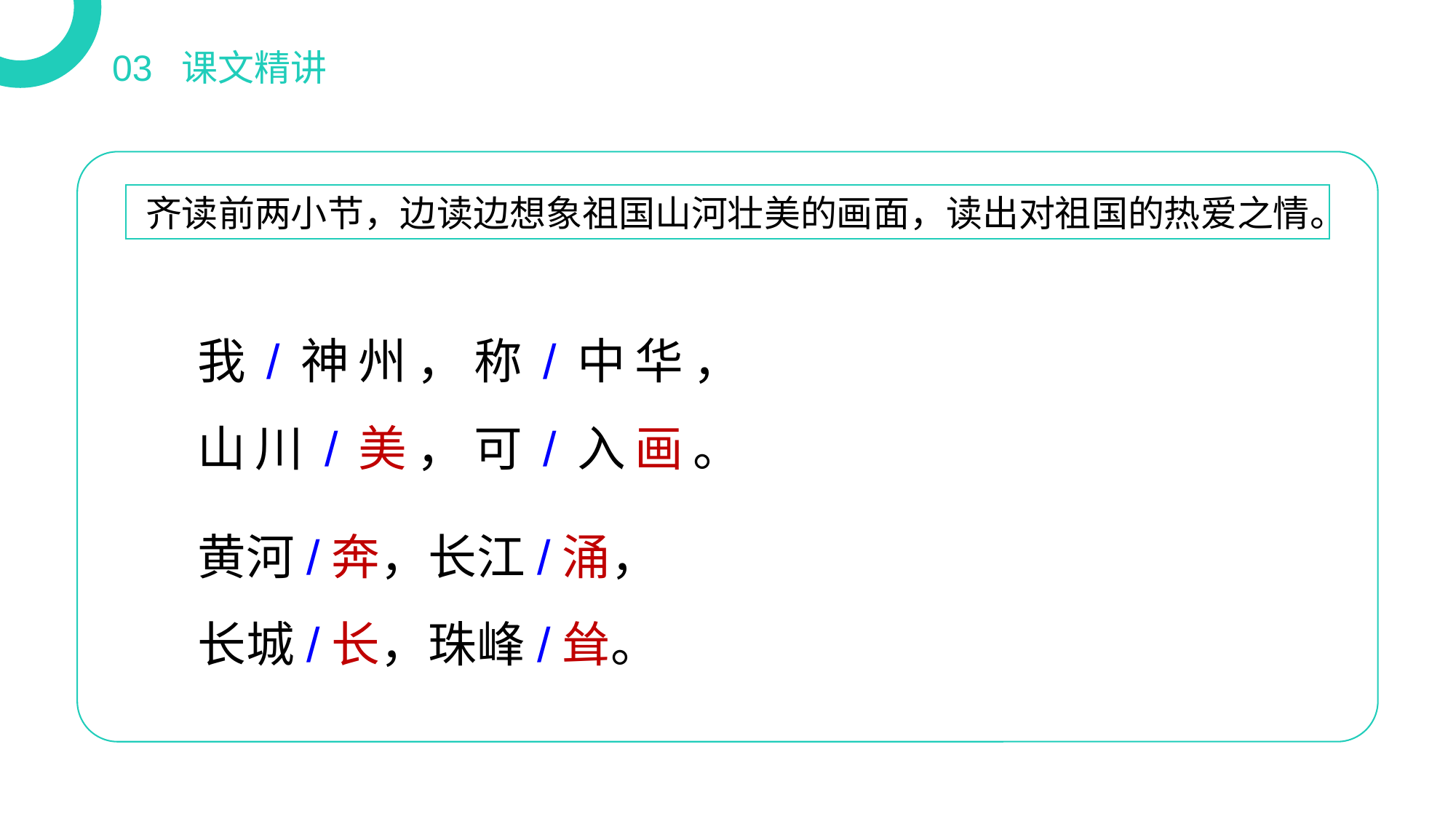

03  课文精讲
齐读前两小节，边读边想象祖国山河壮美的画面，读出对祖国的热爱之情。
我/神州，称/中华，
山川/美，可/入画。
黄河/奔，长江/涌，
长城/长，珠峰/耸。